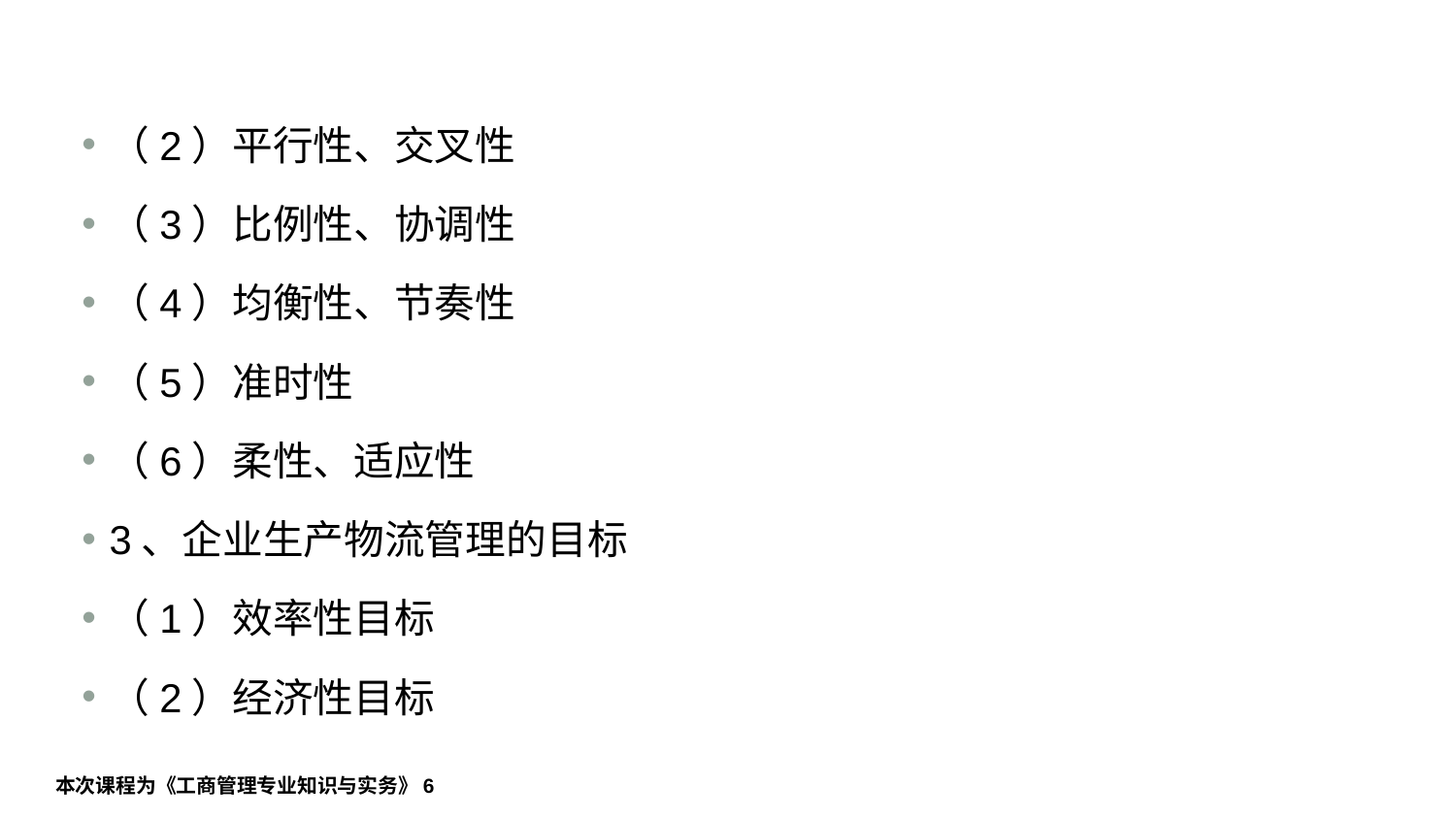

#
（2）平行性、交叉性
（3）比例性、协调性
（4）均衡性、节奏性
（5）准时性
（6）柔性、适应性
3、企业生产物流管理的目标
（1）效率性目标
（2）经济性目标